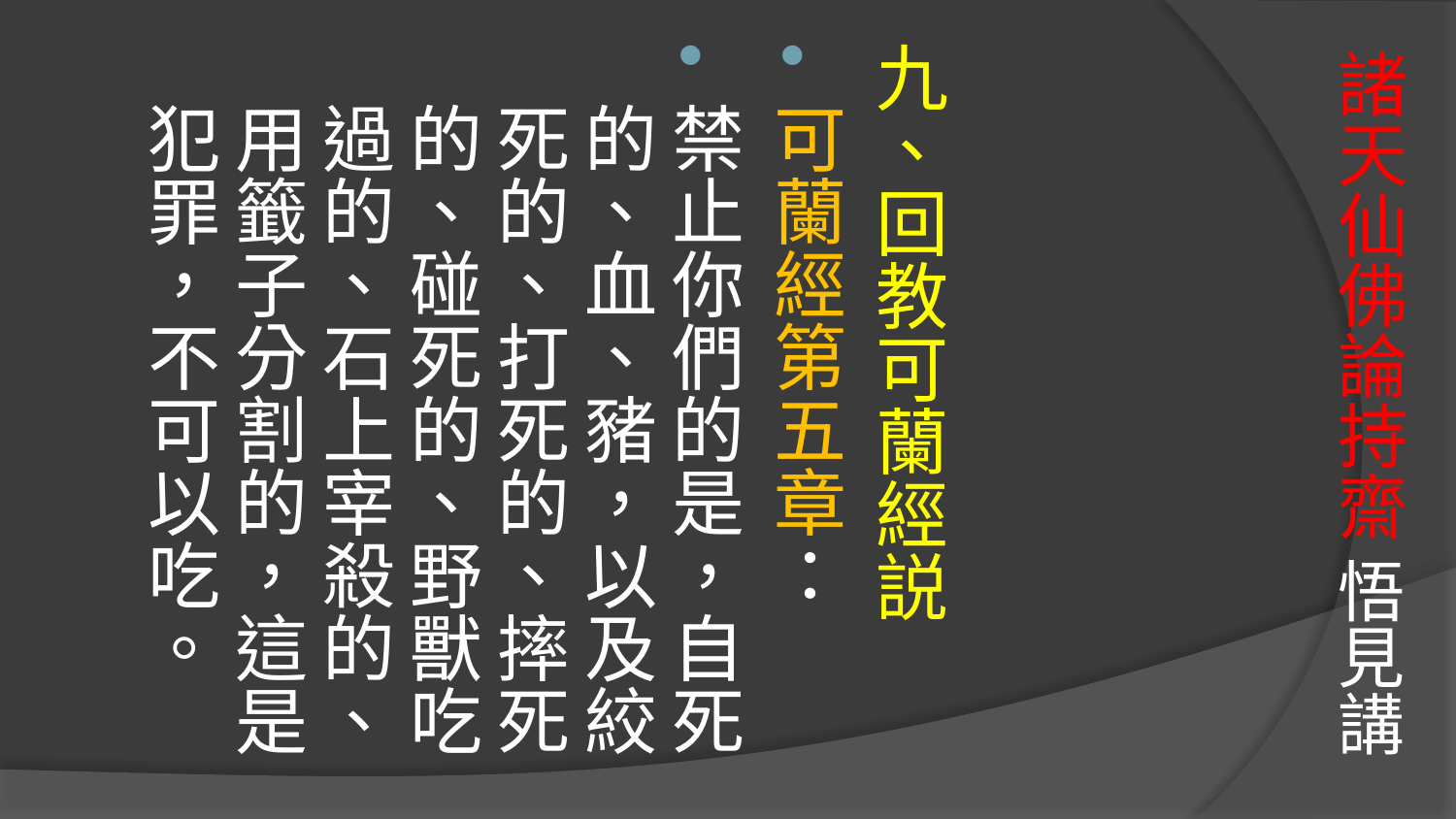

# 諸天仙佛論持齋 悟見講
九、回教可蘭經説
可蘭經第五章：
禁止你們的是，自死的、血、豬，以及絞死的、打死的、摔死的、碰死的、野獸吃過的、石上宰殺的、用籤子分割的，這是犯罪，不可以吃。